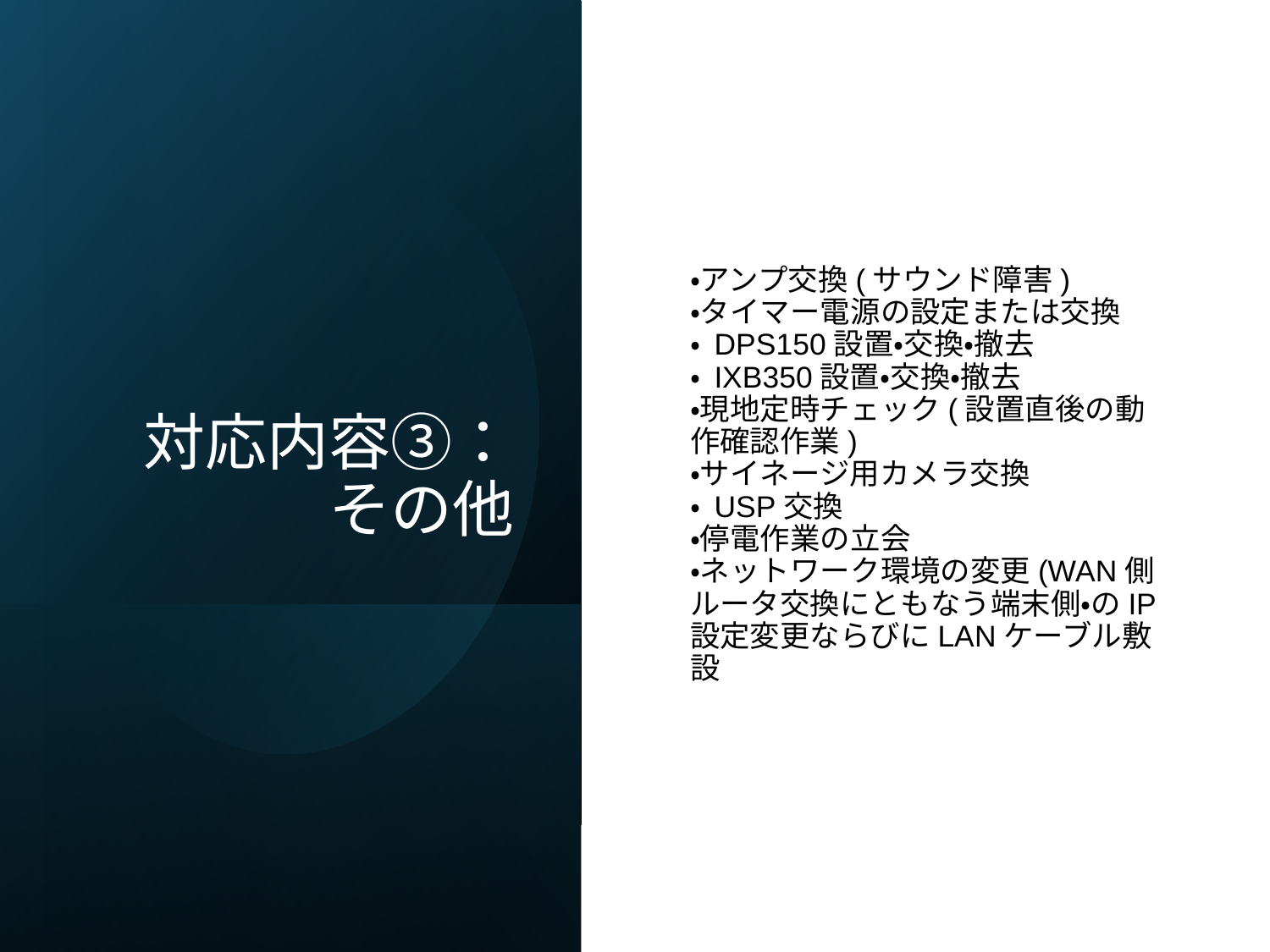

# 対応内容③：その他
・アンプ交換(サウンド障害)
・タイマー電源の設定または交換
・ DPS150設置・交換・撤去
・ IXB350設置・交換・撤去
・現地定時チェック(設置直後の動作確認作業)
・サイネージ用カメラ交換
・ USP交換
・停電作業の立会
・ネットワーク環境の変更(WAN側ルータ交換にともなう端末側・のIP設定変更ならびにLANケーブル敷設